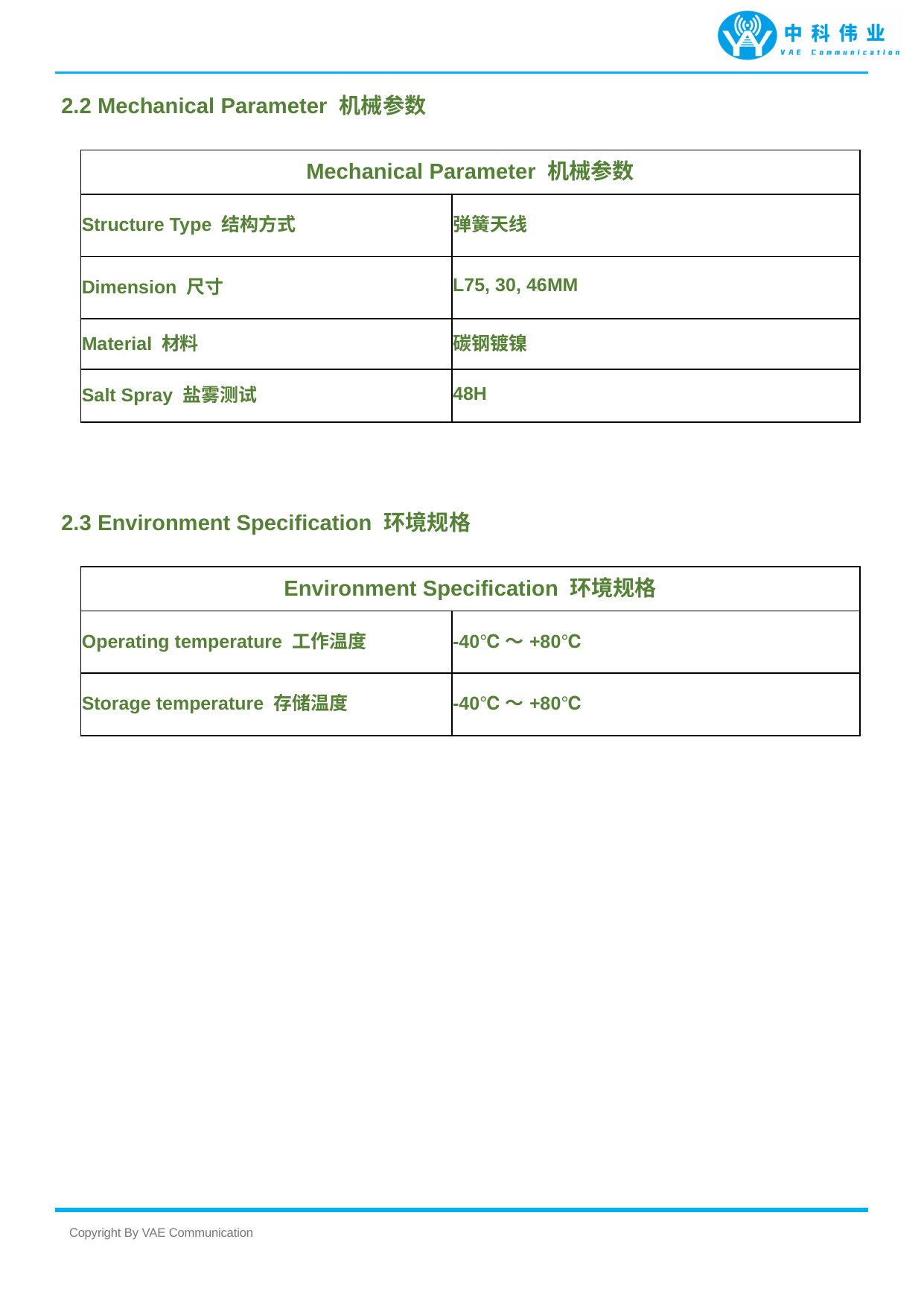

2.2 Mechanical Parameter 机械参数
| Mechanical Parameter 机械参数 |  |
| --- | --- |
| Structure Type 结构方式 | 弹簧天线 |
| Dimension 尺寸 | L75, 30, 46MM |
| Material 材料 | 碳钢镀镍 |
| Salt Spray 盐雾测试 | 48H |
2.3 Environment Specification 环境规格
| Environment Specification 环境规格 |  |
| --- | --- |
| Operating temperature 工作温度 | -40℃～+80℃ |
| Storage temperature 存储温度 | -40℃～+80℃ |
6
Copyright By VAE Communication